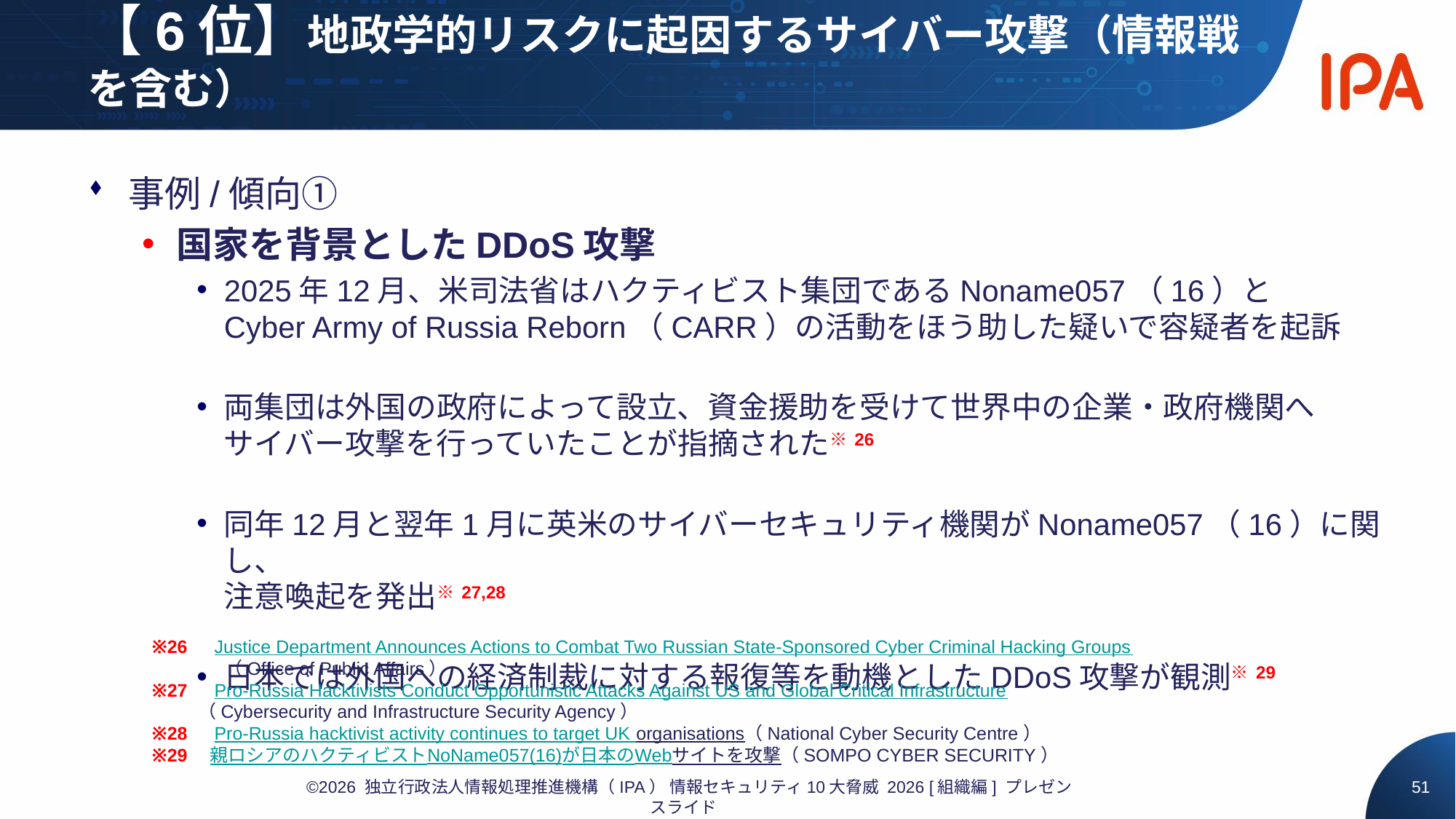

# 【6位】地政学的リスクに起因するサイバー攻撃（情報戦を含む）
事例/傾向①
国家を背景としたDDoS攻撃
2025年12月、米司法省はハクティビスト集団であるNoname057（16）と
Cyber Army of Russia Reborn（CARR）の活動をほう助した疑いで容疑者を起訴

両集団は外国の政府によって設立、資金援助を受けて世界中の企業・政府機関へ
サイバー攻撃を行っていたことが指摘された※26

同年12月と翌年1月に英米のサイバーセキュリティ機関がNoname057（16）に関し、
注意喚起を発出※27,28

日本では外国への経済制裁に対する報復等を動機としたDDoS攻撃が観測※29

※26　Justice Department Announces Actions to Combat Two Russian State-Sponsored Cyber Criminal Hacking Groups
　　　　（Office of Public Affairs）
※27　Pro-Russia Hacktivists Conduct Opportunistic Attacks Against US and Global Critical Infrastructure
     　 （Cybersecurity and Infrastructure Security Agency）
※28　Pro-Russia hacktivist activity continues to target UK organisations（National Cyber Security Centre）
※29　親ロシアのハクティビストNoName057(16)が日本のWebサイトを攻撃（SOMPO CYBER SECURITY）
51
©2026 独立行政法人情報処理推進機構（IPA） 情報セキュリティ10大脅威 2026 [組織編] プレゼンスライド